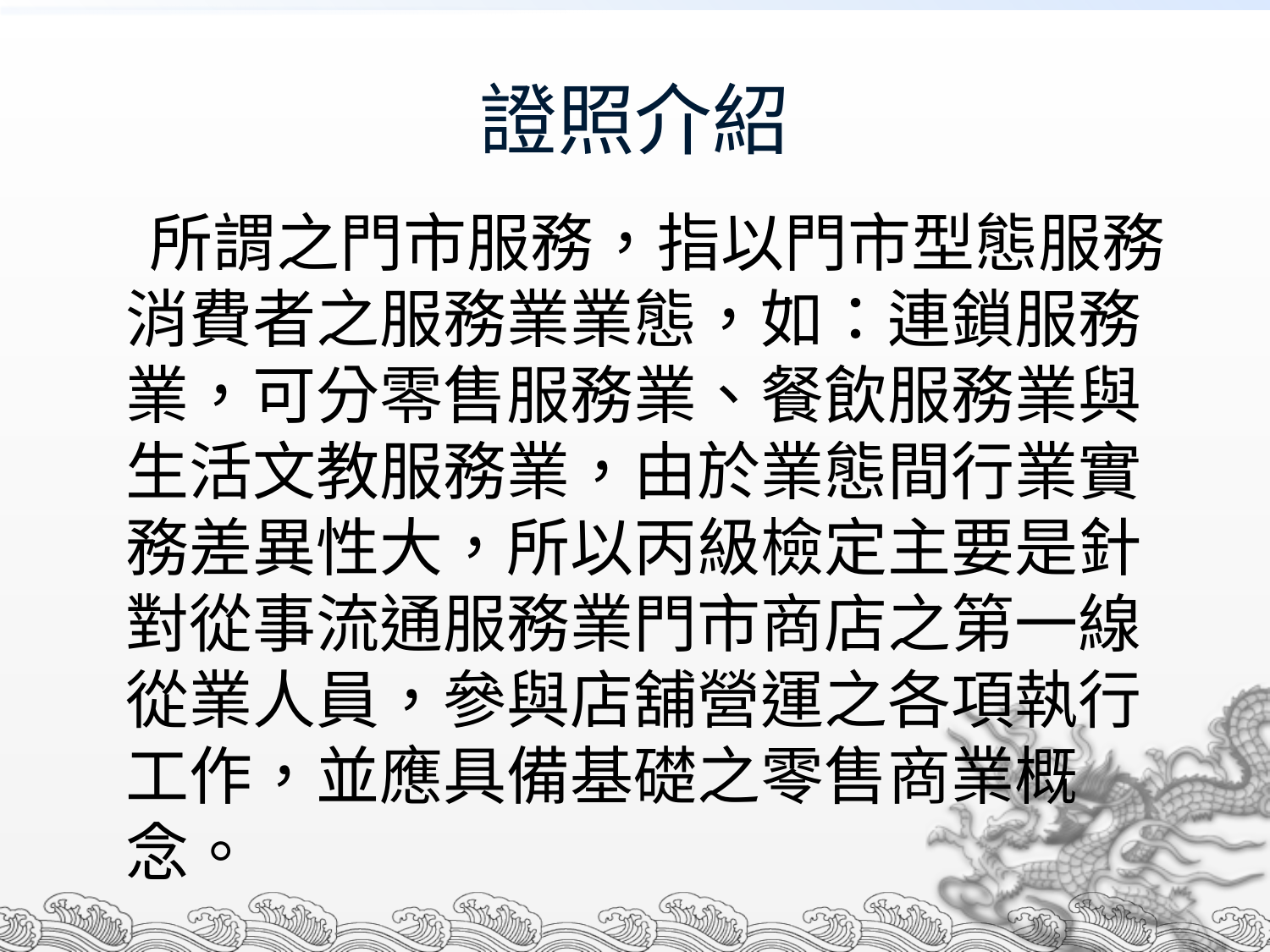

# 證照介紹
    所謂之門市服務，指以門市型態服務消費者之服務業業態，如：連鎖服務業，可分零售服務業、餐飲服務業與生活文教服務業，由於業態間行業實務差異性大，所以丙級檢定主要是針對從事流通服務業門市商店之第一線從業人員，參與店舖營運之各項執行工作，並應具備基礎之零售商業概念。